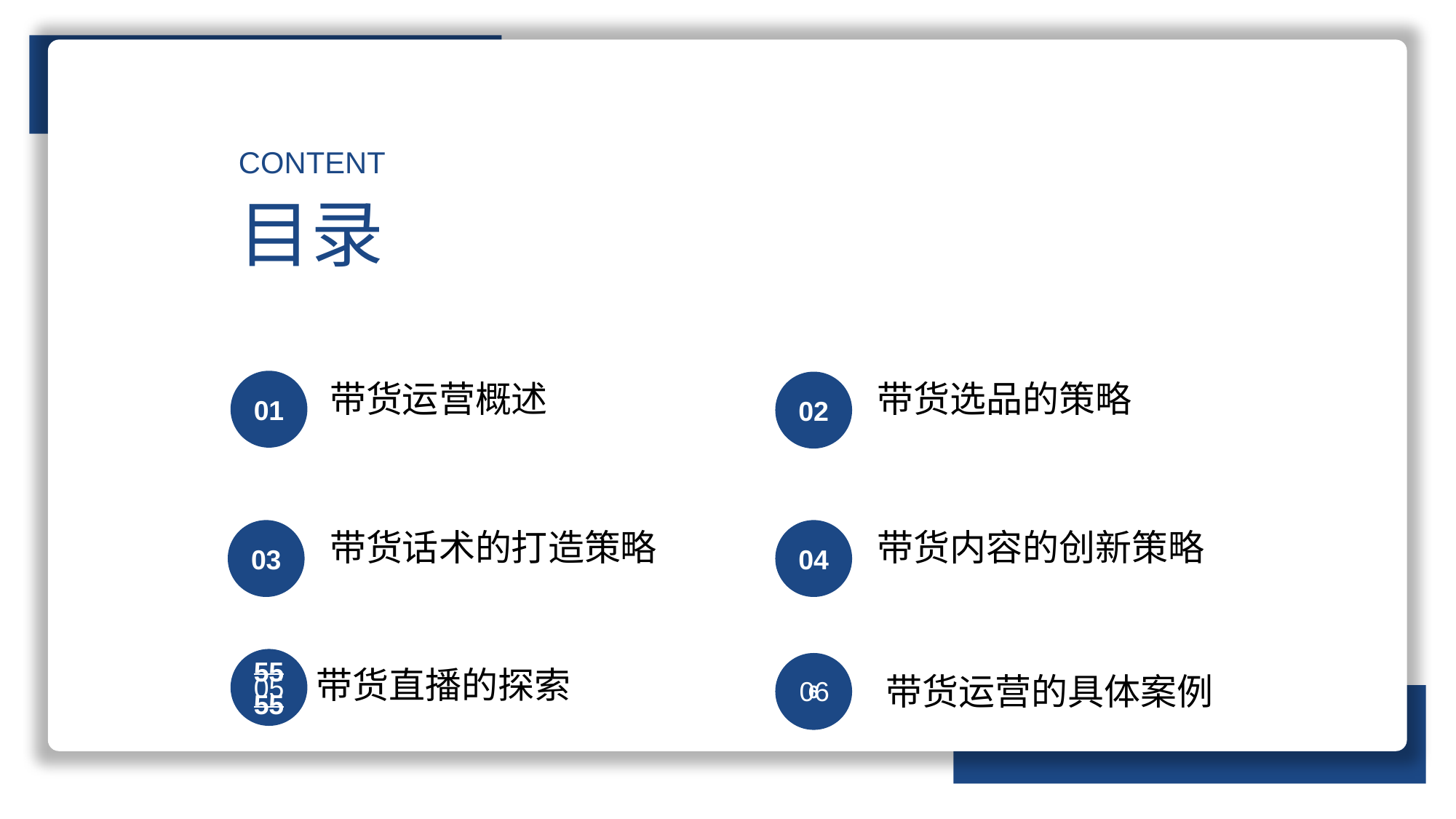

流量
CONTENT
目录
01
带货运营概述
带货选品的策略
02
带货话术的打造策略
带货内容的创新策略
03
04
5555
6
带货直播的探索
带货运营的具体案例
05
06